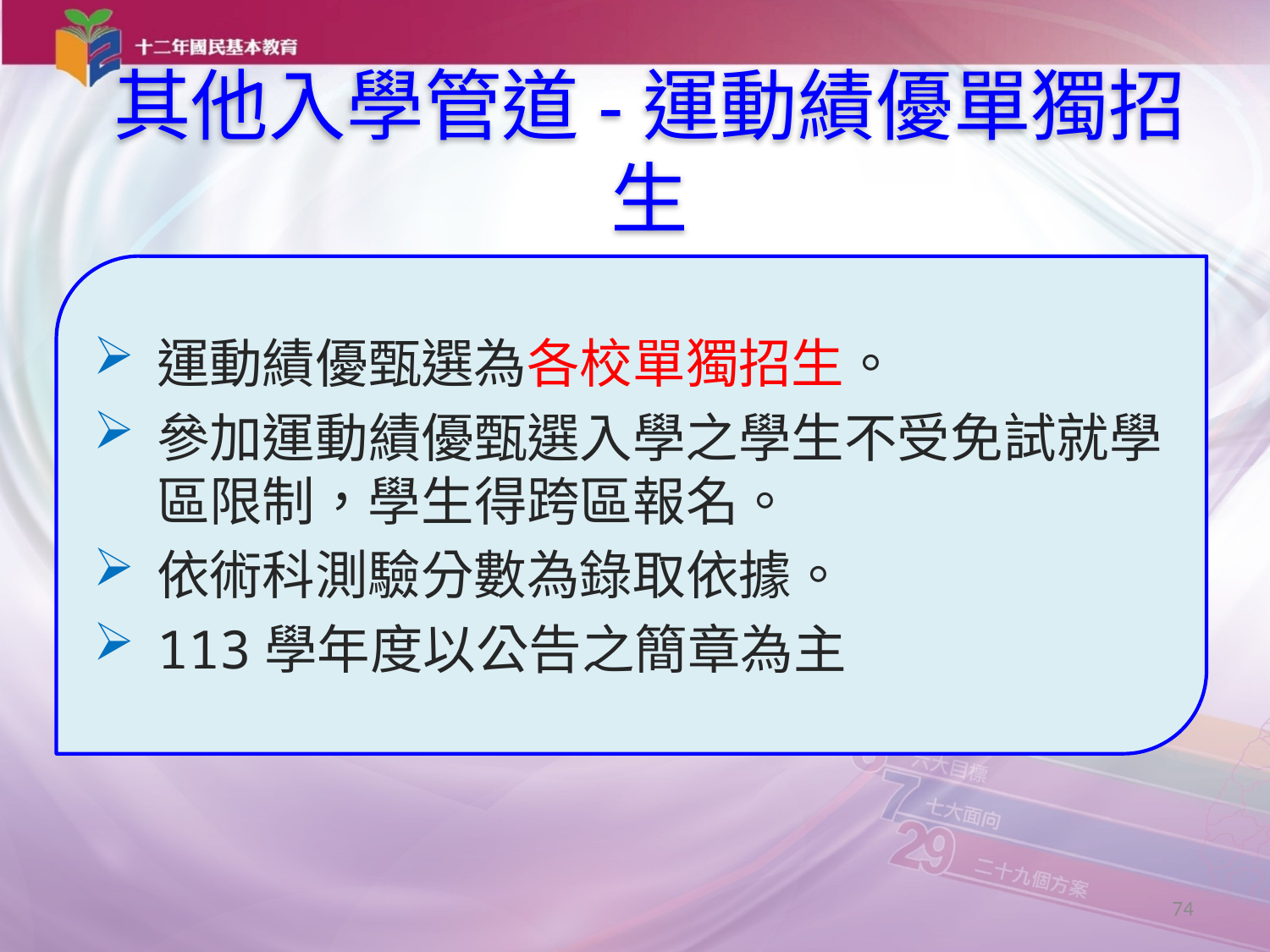

# 其他入學管道-運動績優單獨招生
運動績優甄選為各校單獨招生。
參加運動績優甄選入學之學生不受免試就學區限制，學生得跨區報名。
依術科測驗分數為錄取依據。
113學年度以公告之簡章為主
74